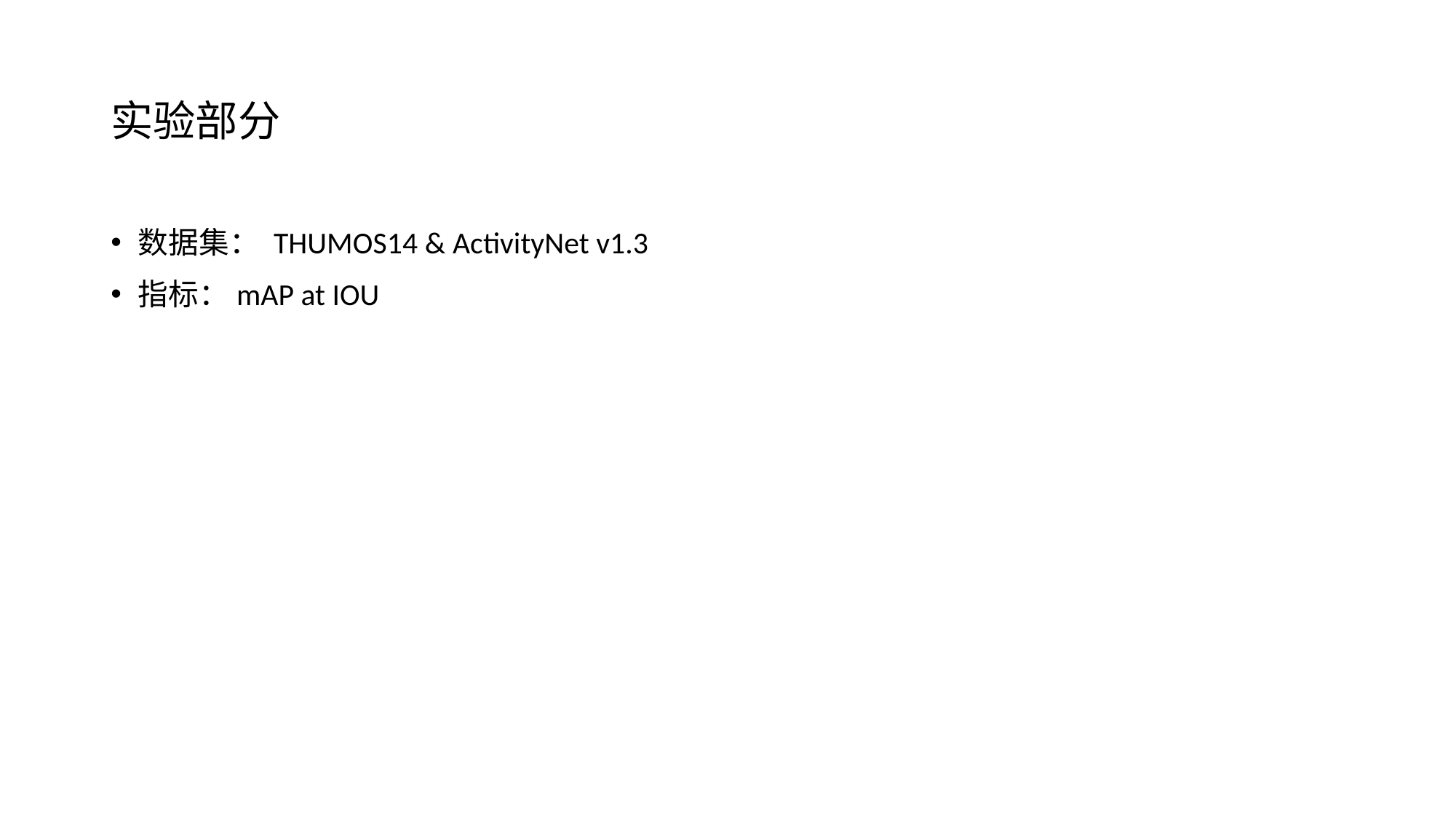

# 实验部分
数据集： THUMOS14 & ActivityNet v1.3
指标：mAP at IOU